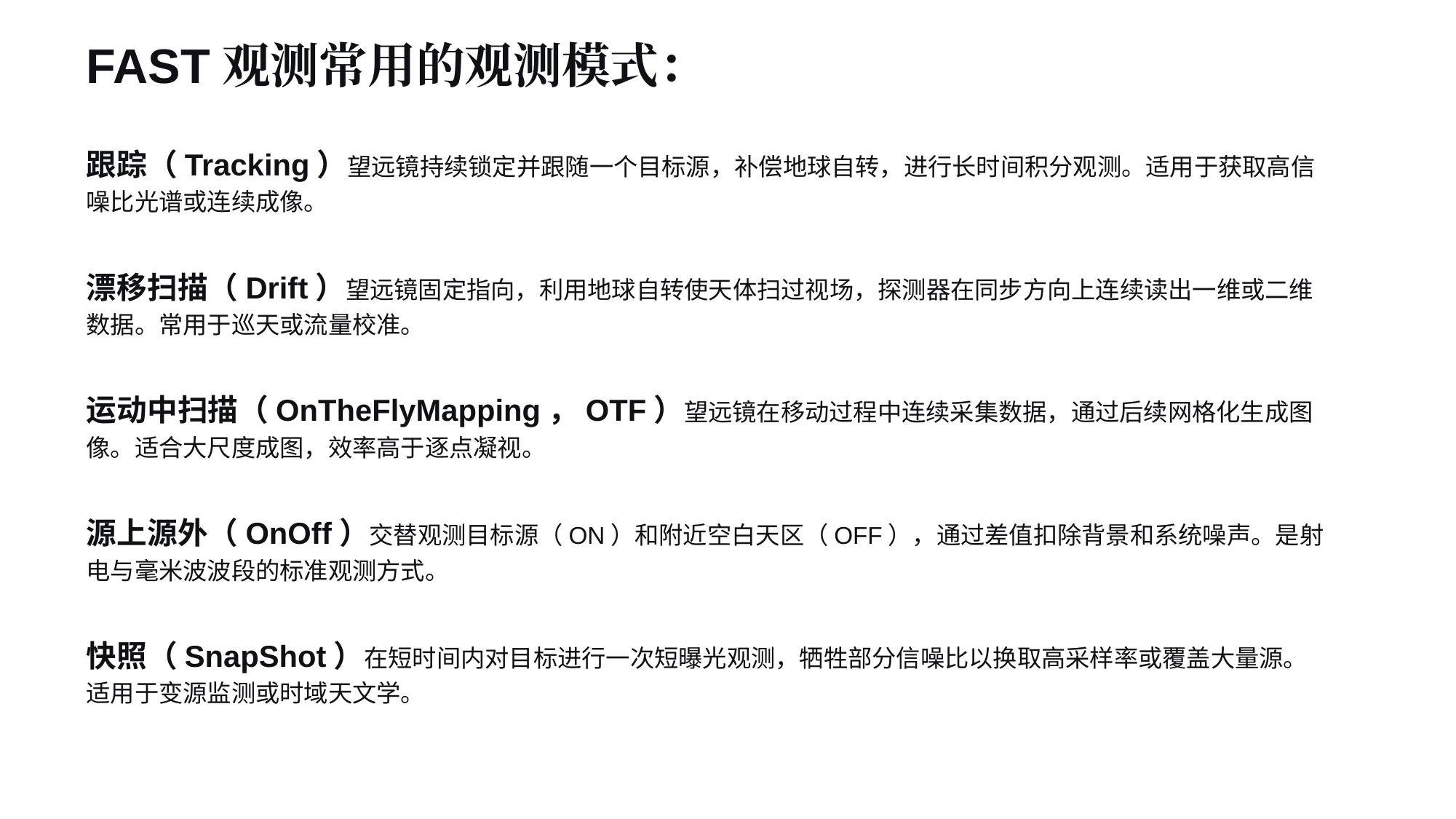

FAST观测常用的观测模式：
跟踪（Tracking）望远镜持续锁定并跟随一个目标源，补偿地球自转，进行长时间积分观测。适用于获取高信噪比光谱或连续成像。
漂移扫描（Drift）望远镜固定指向，利用地球自转使天体扫过视场，探测器在同步方向上连续读出一维或二维数据。常用于巡天或流量校准。
运动中扫描（OnTheFlyMapping，OTF）望远镜在移动过程中连续采集数据，通过后续网格化生成图像。适合大尺度成图，效率高于逐点凝视。
源上源外（OnOff）交替观测目标源（ON）和附近空白天区（OFF），通过差值扣除背景和系统噪声。是射电与毫米波波段的标准观测方式。
快照（SnapShot）在短时间内对目标进行一次短曝光观测，牺牲部分信噪比以换取高采样率或覆盖大量源。适用于变源监测或时域天文学。
12